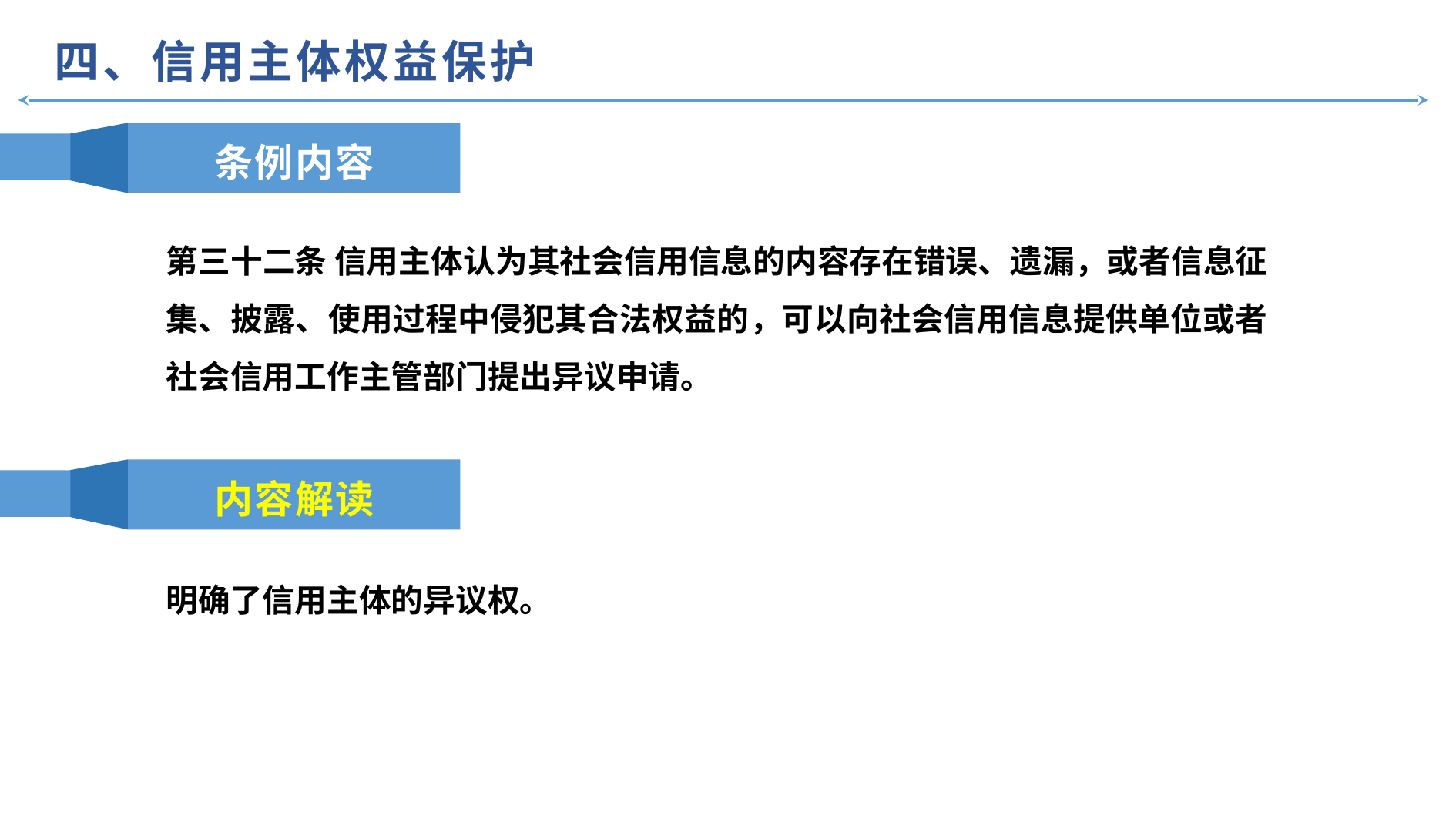

四、信用主体权益保护
条例内容

第三十二条 信用主体认为其社会信用信息的内容存在错误、遗漏，或者信息征集、披露、使用过程中侵犯其合法权益的，可以向社会信用信息提供单位或者社会信用工作主管部门提出异议申请。
内容解读

明确了信用主体的异议权。